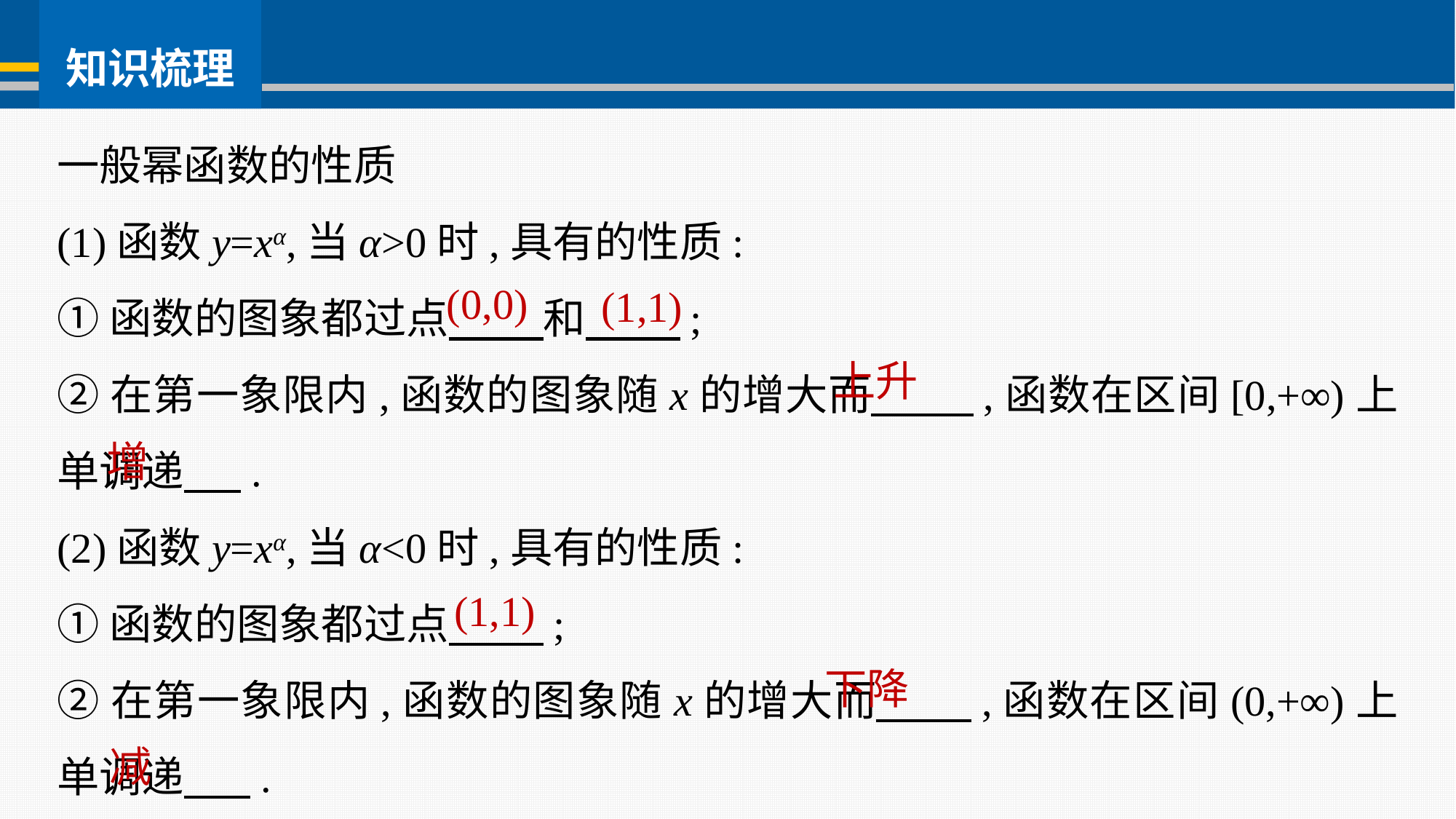

一般幂函数的性质
(1)函数y=xα,当α>0时,具有的性质:
①函数的图象都过点          和          ;
②在第一象限内,函数的图象随x的增大而          ,函数在区间[0,+∞)上单调递      .
(2)函数y=xα,当α<0时,具有的性质:
①函数的图象都过点          ;
②在第一象限内,函数的图象随x的增大而         ,函数在区间(0,+∞)上单调递       .
(0,0)
(1,1)
上升
增
(1,1)
下降
减